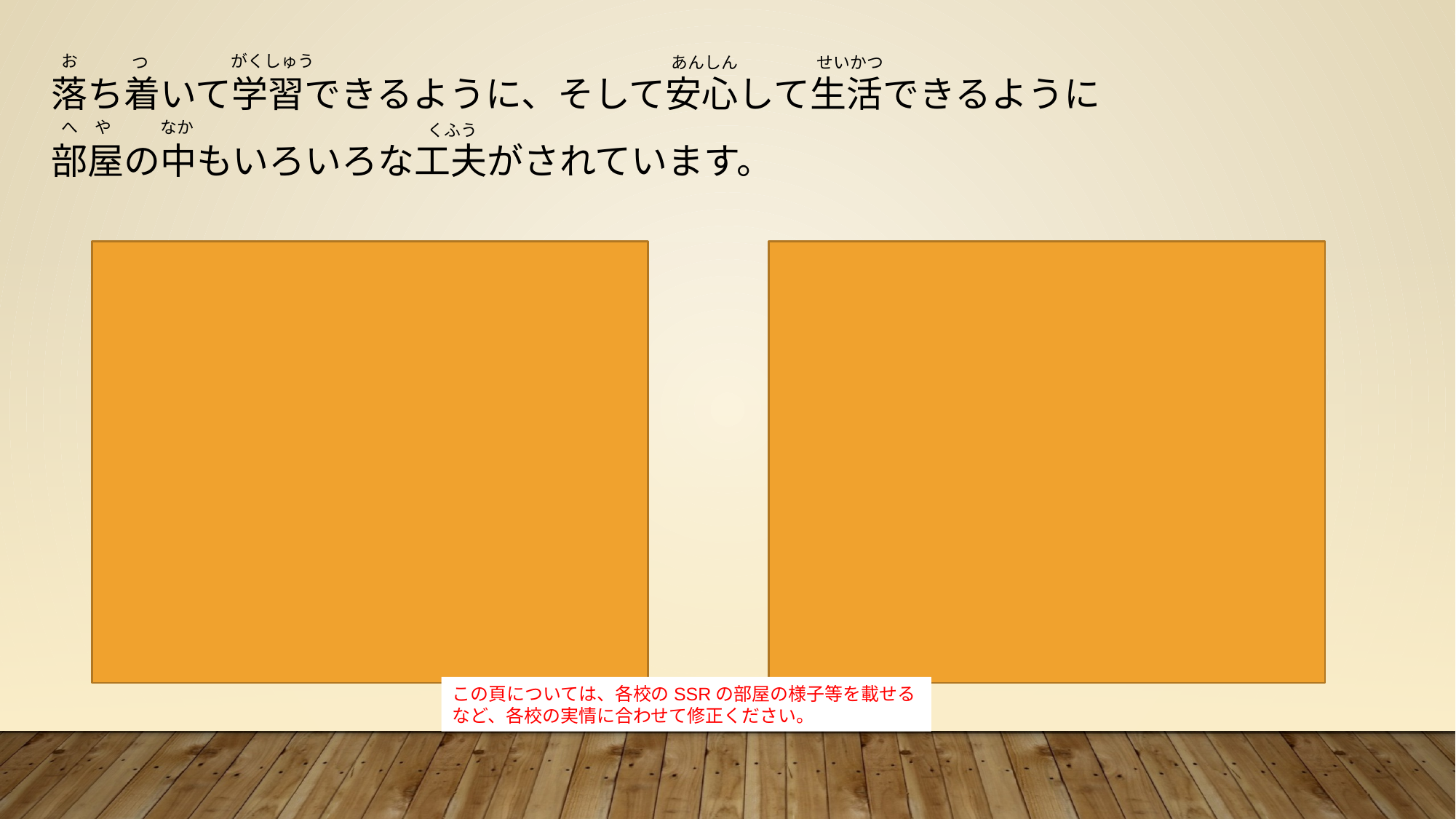

お
がくしゅう
つ
せいかつ
あんしん
落ち着いて学習できるように、そして安心して生活できるように
部屋の中もいろいろな工夫がされています。
へ　や
なか
くふう

この頁については、各校のSSRの部屋の様子等を載せるなど、各校の実情に合わせて修正ください。